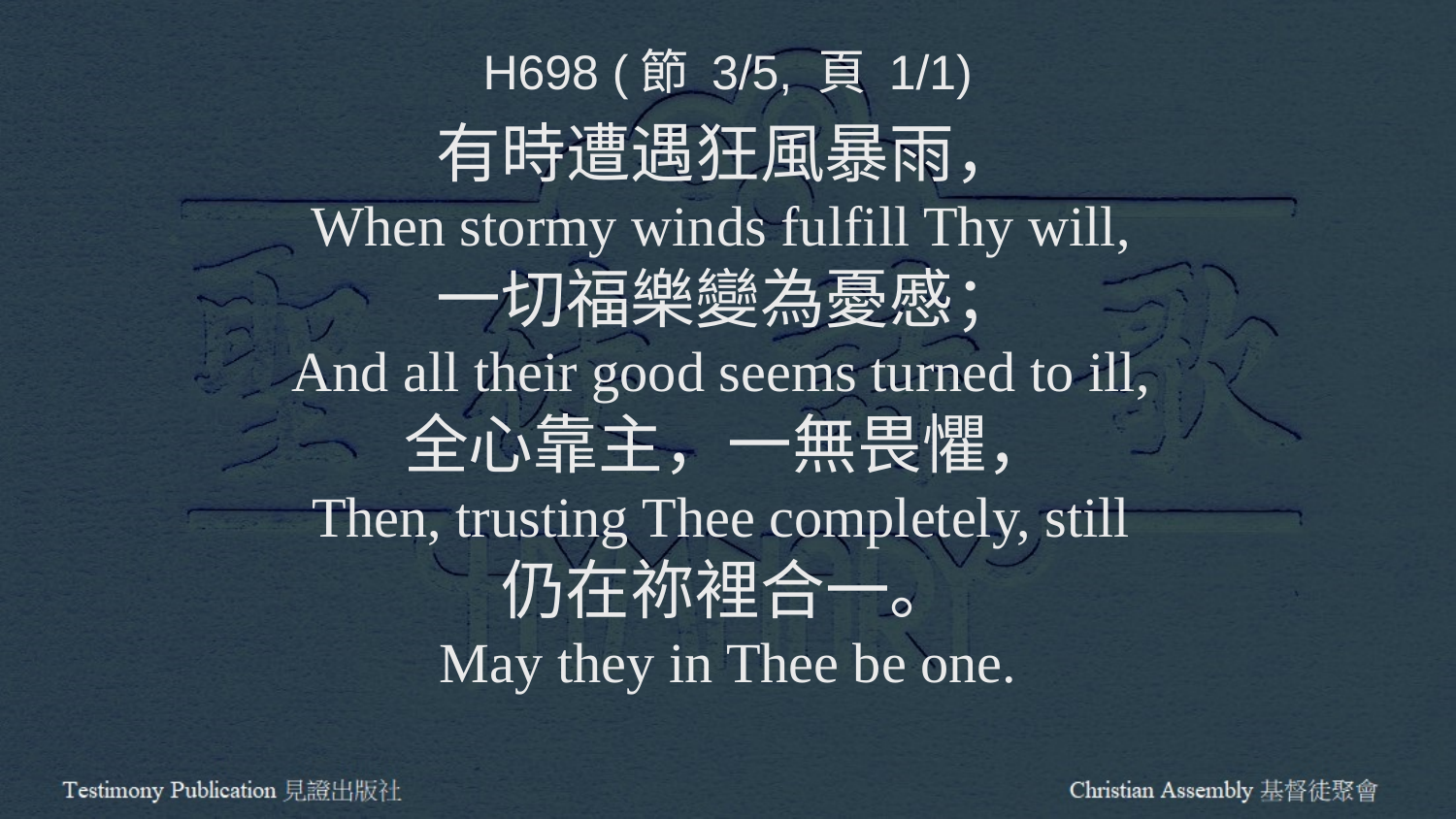

H698 (節 3/5, 頁 1/1)
有時遭遇狂風暴雨，
When stormy winds fulfill Thy will,
一切福樂變為憂慼；
And all their good seems turned to ill,
全心靠主，一無畏懼，
Then, trusting Thee completely, still
仍在祢裡合一。
May they in Thee be one.